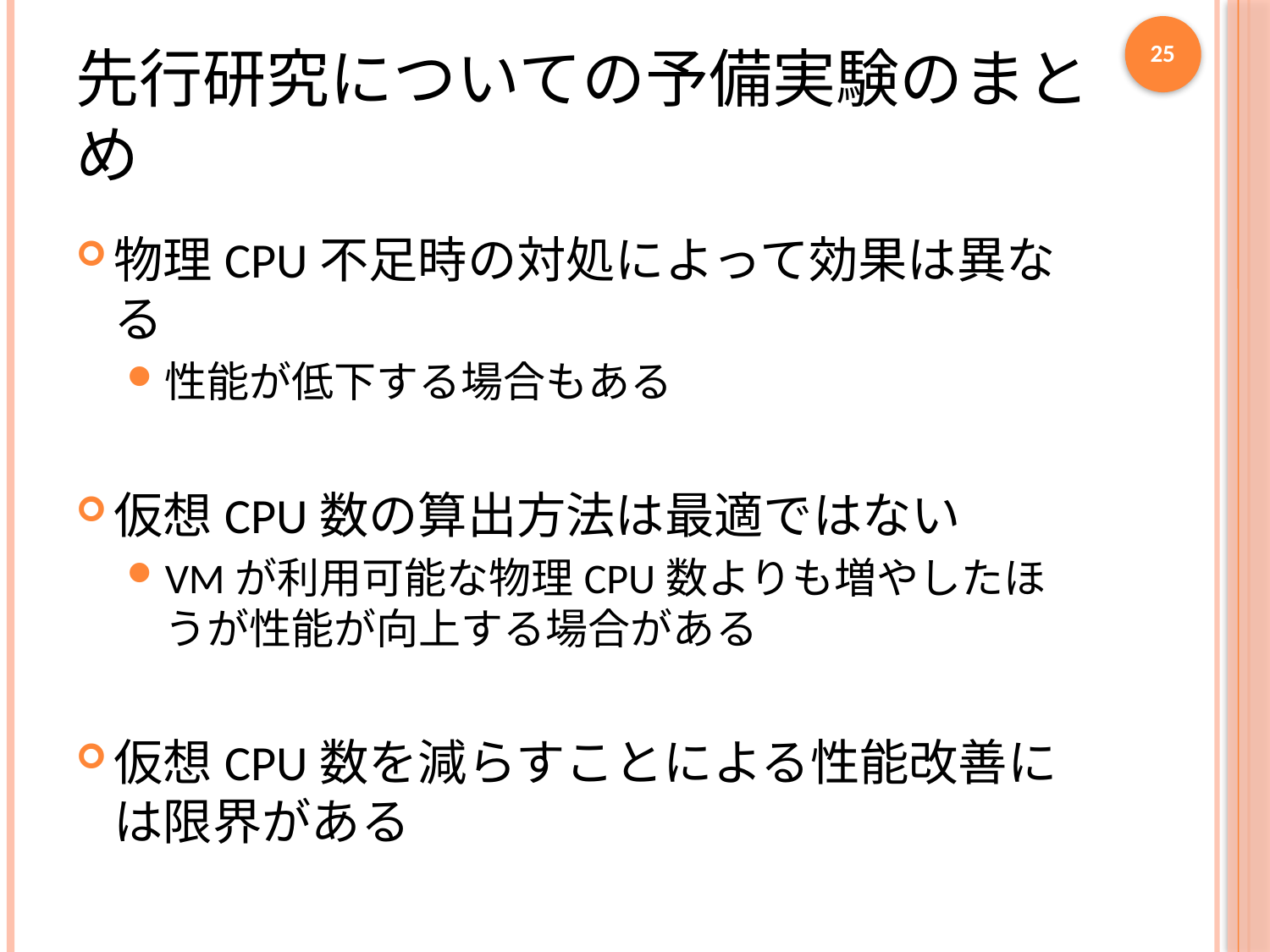

25
# 先行研究についての予備実験のまとめ
物理CPU不足時の対処によって効果は異なる
性能が低下する場合もある

仮想CPU数の算出方法は最適ではない
VMが利用可能な物理CPU数よりも増やしたほうが性能が向上する場合がある

仮想CPU数を減らすことによる性能改善には限界がある